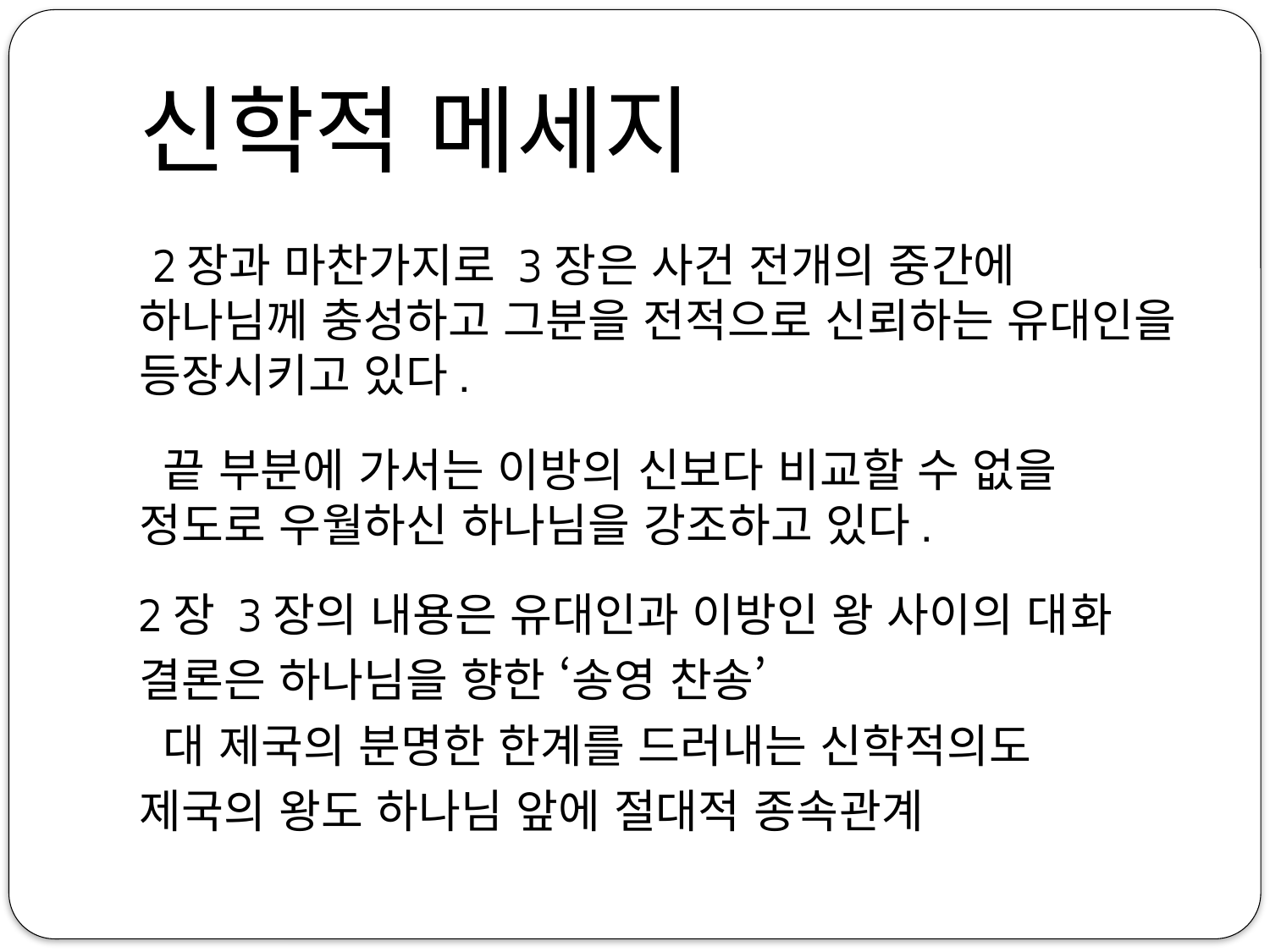

# 신학적 메세지

 2장과 마찬가지로 3장은 사건 전개의 중간에 하나님께 충성하고 그분을 전적으로 신뢰하는 유대인을 등장시키고 있다.

 끝 부분에 가서는 이방의 신보다 비교할 수 없을 정도로 우월하신 하나님을 강조하고 있다.

2장 3장의 내용은 유대인과 이방인 왕 사이의 대화
결론은 하나님을 향한 ‘송영 찬송’
 대 제국의 분명한 한계를 드러내는 신학적의도
제국의 왕도 하나님 앞에 절대적 종속관계